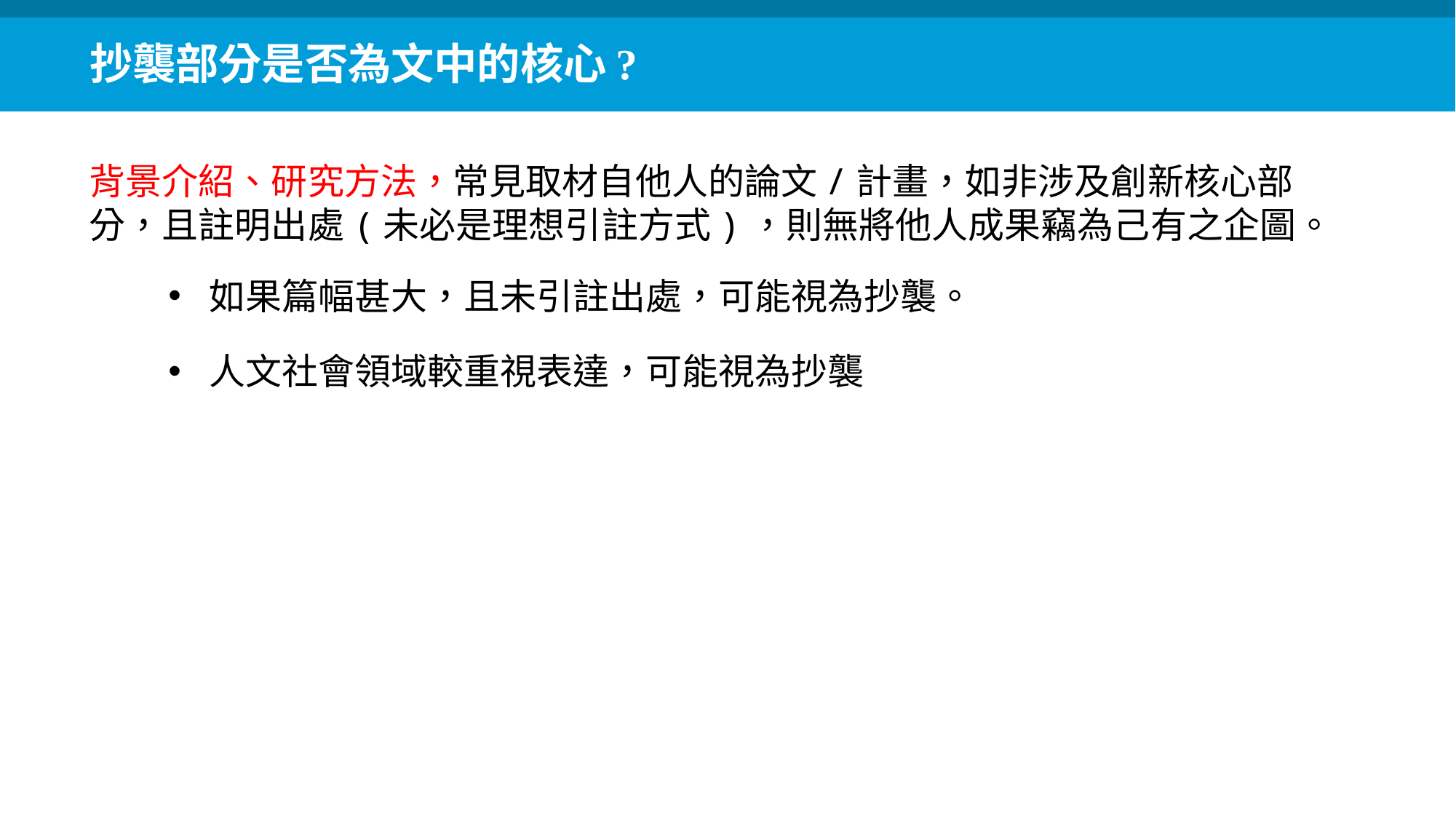

抄襲部分是否為文中的核心?
背景介紹、研究方法，常見取材自他人的論文/計畫，如非涉及創新核心部分，且註明出處(未必是理想引註方式)，則無將他人成果竊為己有之企圖。
如果篇幅甚大，且未引註出處，可能視為抄襲。
人文社會領域較重視表達，可能視為抄襲